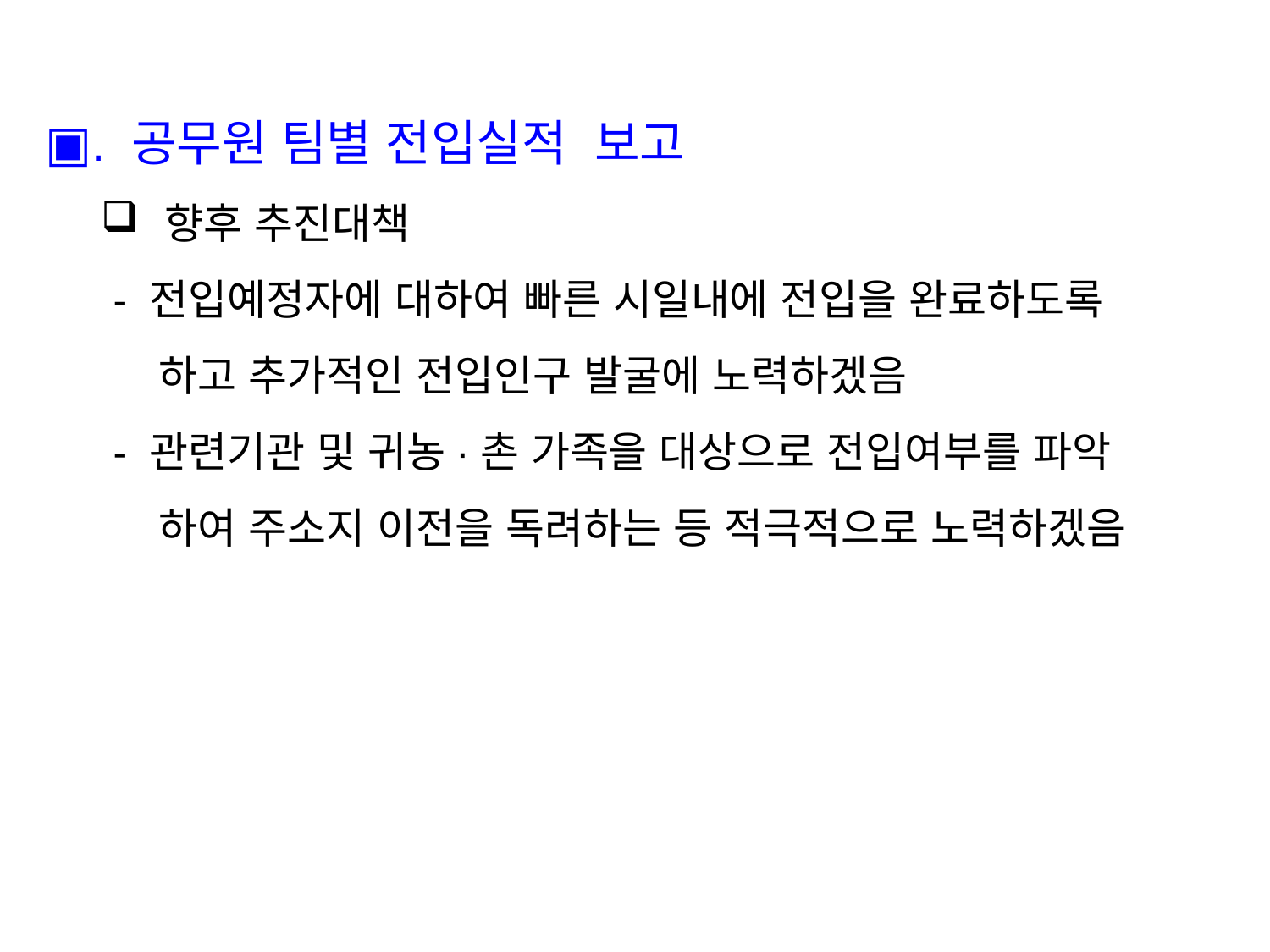

▣. 공무원 팀별 전입실적  보고
향후 추진대책
 - 전입예정자에 대하여 빠른 시일내에 전입을 완료하도록
    하고 추가적인 전입인구 발굴에 노력하겠음
 - 관련기관 및 귀농·촌 가족을 대상으로 전입여부를 파악
    하여 주소지 이전을 독려하는 등 적극적으로 노력하겠음